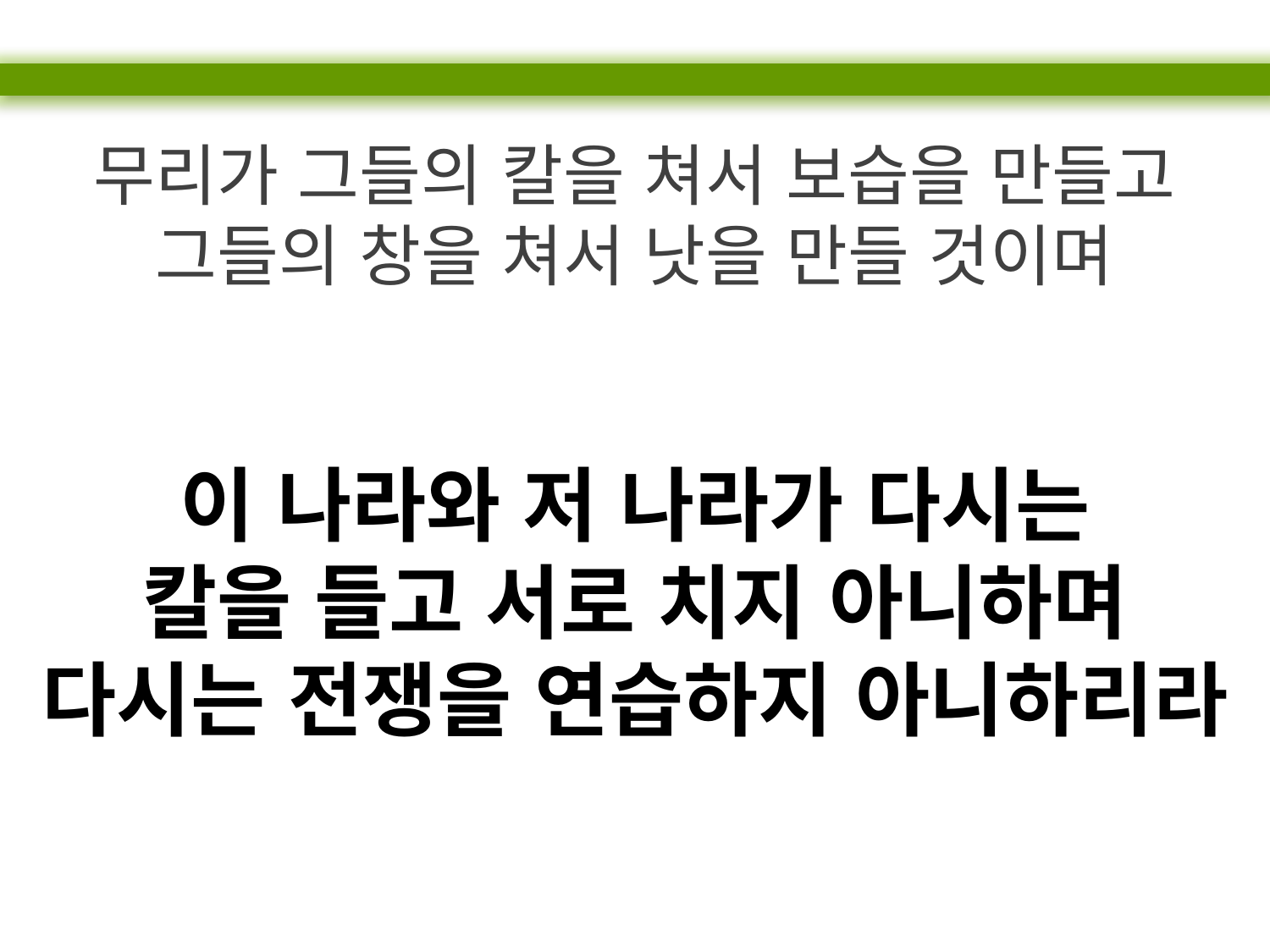

무리가 그들의 칼을 쳐서 보습을 만들고 그들의 창을 쳐서 낫을 만들 것이며
이 나라와 저 나라가 다시는
칼을 들고 서로 치지 아니하며
다시는 전쟁을 연습하지 아니하리라